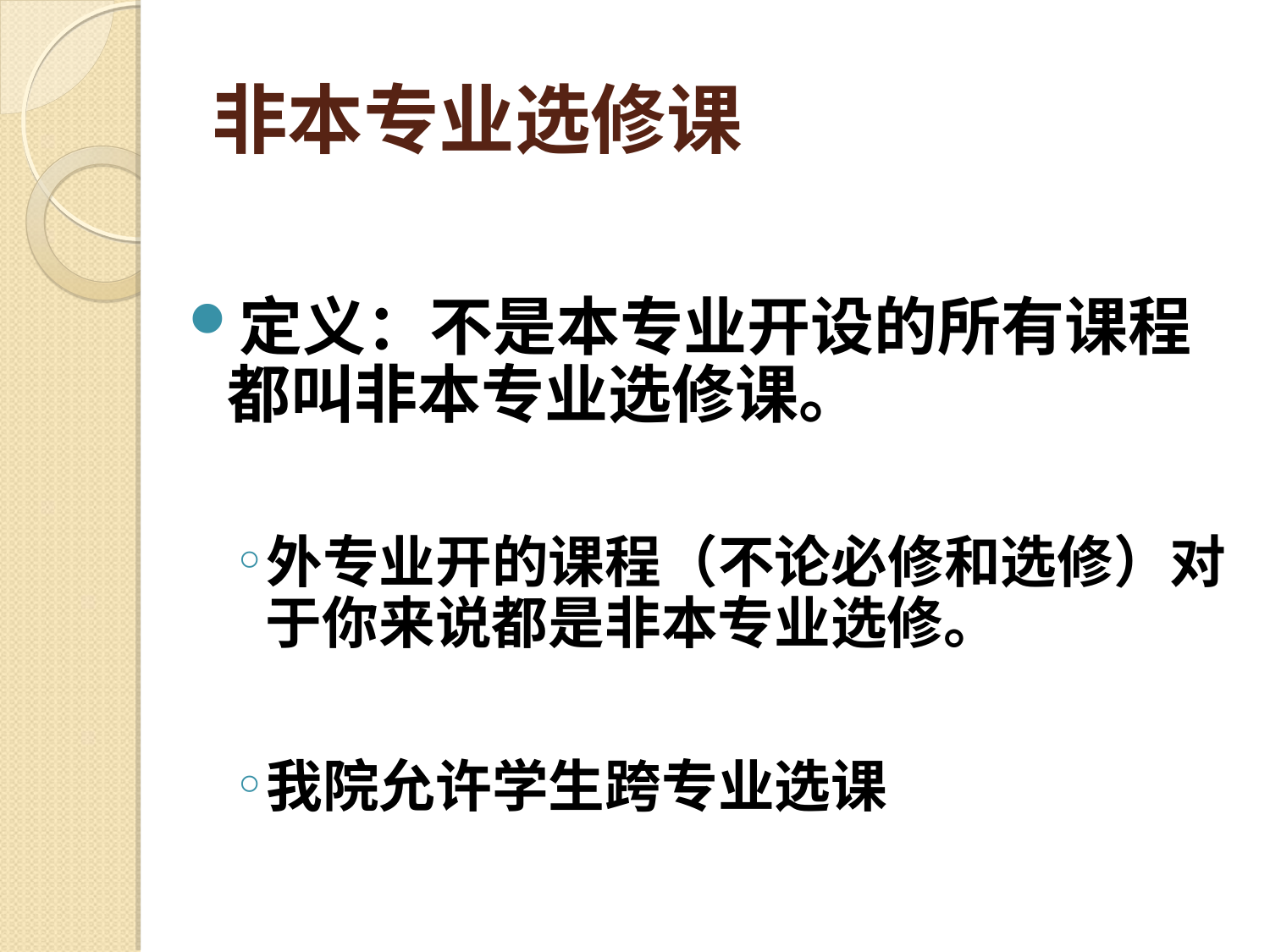

非本专业选修课
定义：不是本专业开设的所有课程都叫非本专业选修课。

外专业开的课程（不论必修和选修）对于你来说都是非本专业选修。

我院允许学生跨专业选课